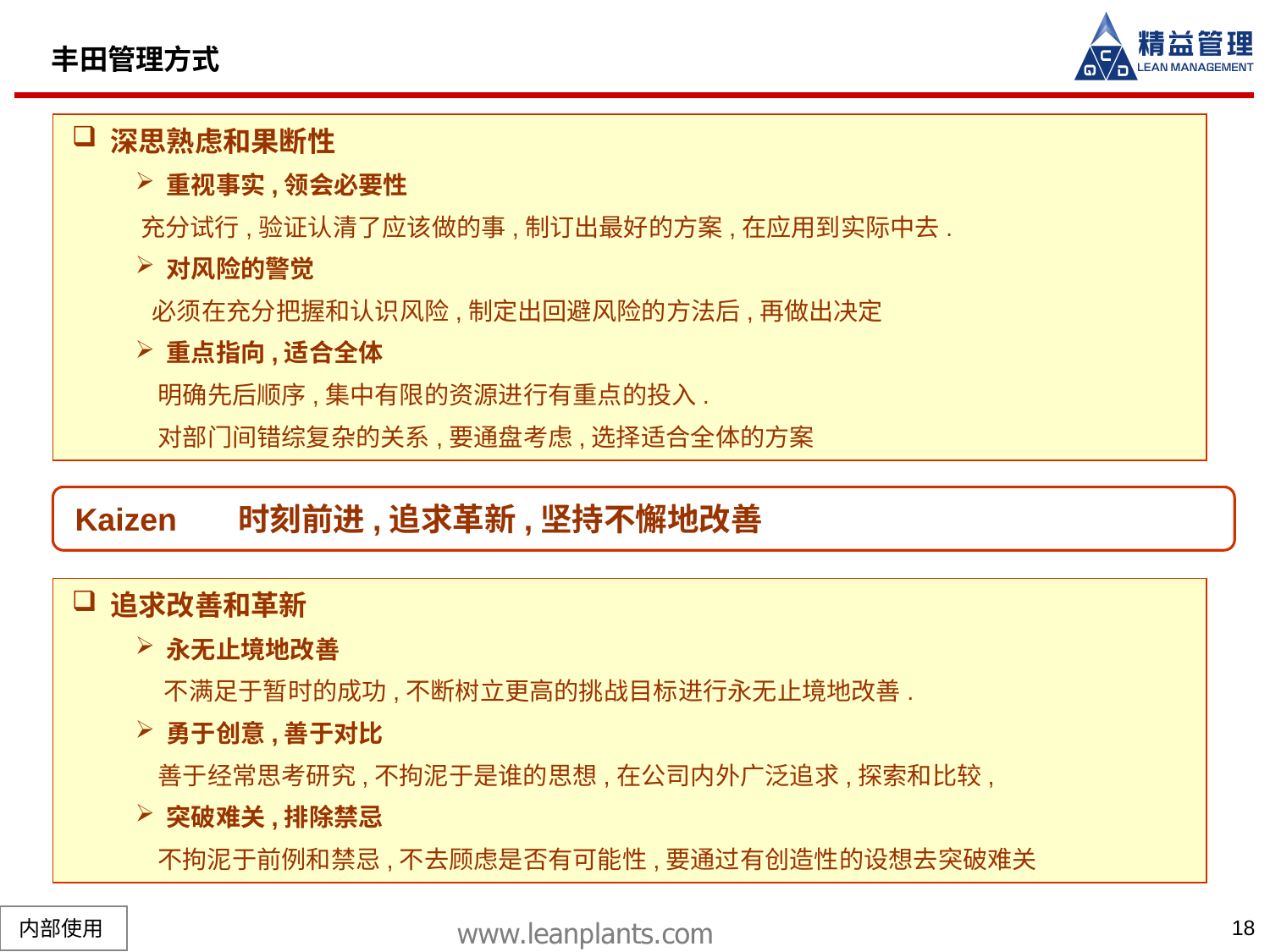

丰田管理方式
 深思熟虑和果断性
 重视事实,领会必要性
           充分试行,验证认清了应该做的事,制订出最好的方案,在应用到实际中去.
 对风险的警觉
  必须在充分把握和认识风险,制定出回避风险的方法后,再做出决定
 重点指向,适合全体
   明确先后顺序,集中有限的资源进行有重点的投入.
   对部门间错综复杂的关系,要通盘考虑,选择适合全体的方案
Kaizen      时刻前进,追求革新,坚持不懈地改善
 追求改善和革新
 永无止境地改善
    不满足于暂时的成功,不断树立更高的挑战目标进行永无止境地改善.
 勇于创意,善于对比
   善于经常思考研究,不拘泥于是谁的思想,在公司内外广泛追求,探索和比较,
 突破难关,排除禁忌
   不拘泥于前例和禁忌,不去顾虑是否有可能性,要通过有创造性的设想去突破难关
内部使用